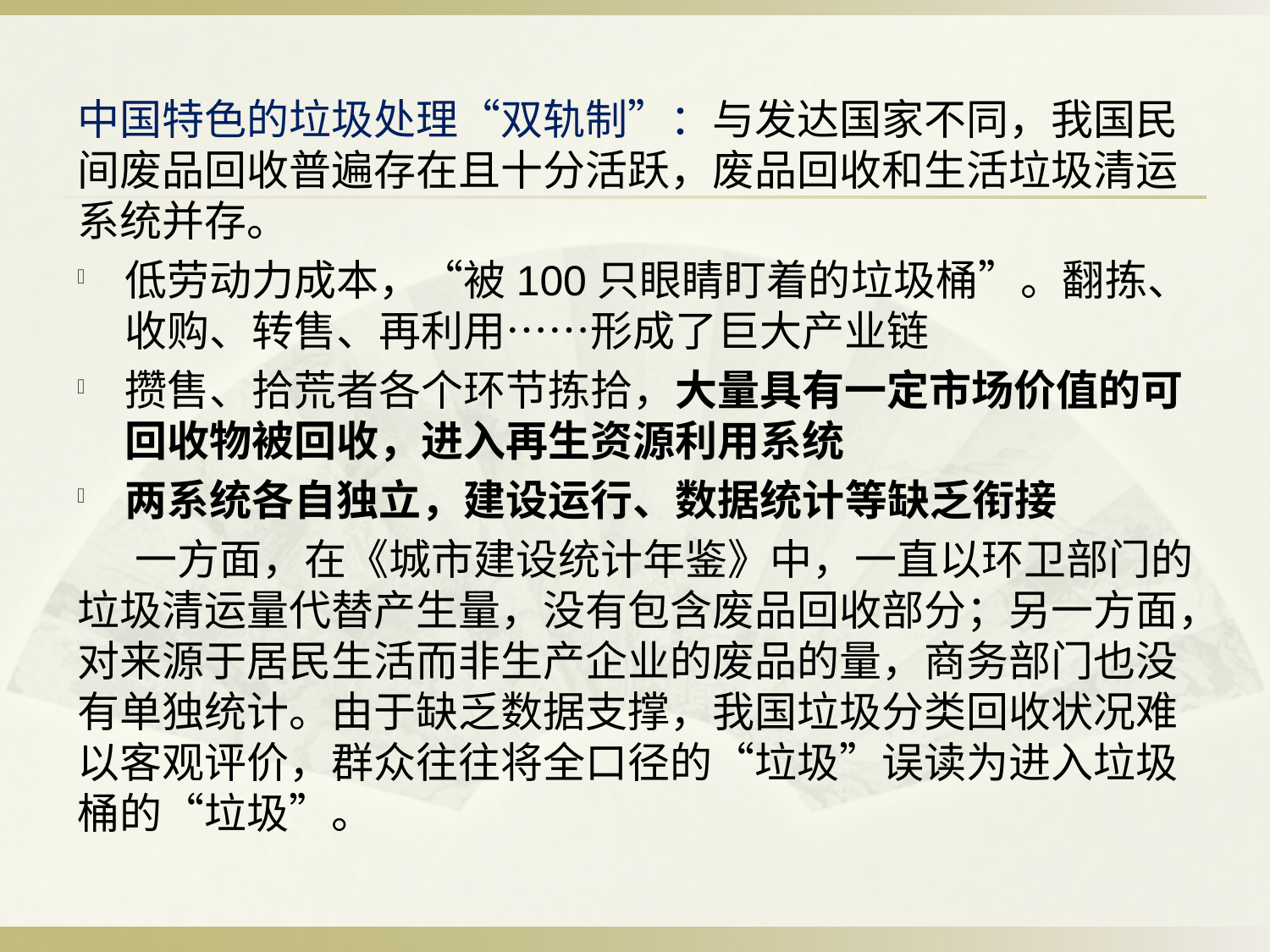

中国特色的垃圾处理“双轨制”：与发达国家不同，我国民间废品回收普遍存在且十分活跃，废品回收和生活垃圾清运系统并存。
低劳动力成本，“被100只眼睛盯着的垃圾桶”。翻拣、收购、转售、再利用……形成了巨大产业链
攒售、拾荒者各个环节拣拾，大量具有一定市场价值的可回收物被回收，进入再生资源利用系统
两系统各自独立，建设运行、数据统计等缺乏衔接
     一方面，在《城市建设统计年鉴》中，一直以环卫部门的垃圾清运量代替产生量，没有包含废品回收部分；另一方面，对来源于居民生活而非生产企业的废品的量，商务部门也没有单独统计。由于缺乏数据支撑，我国垃圾分类回收状况难以客观评价，群众往往将全口径的“垃圾”误读为进入垃圾桶的“垃圾”。